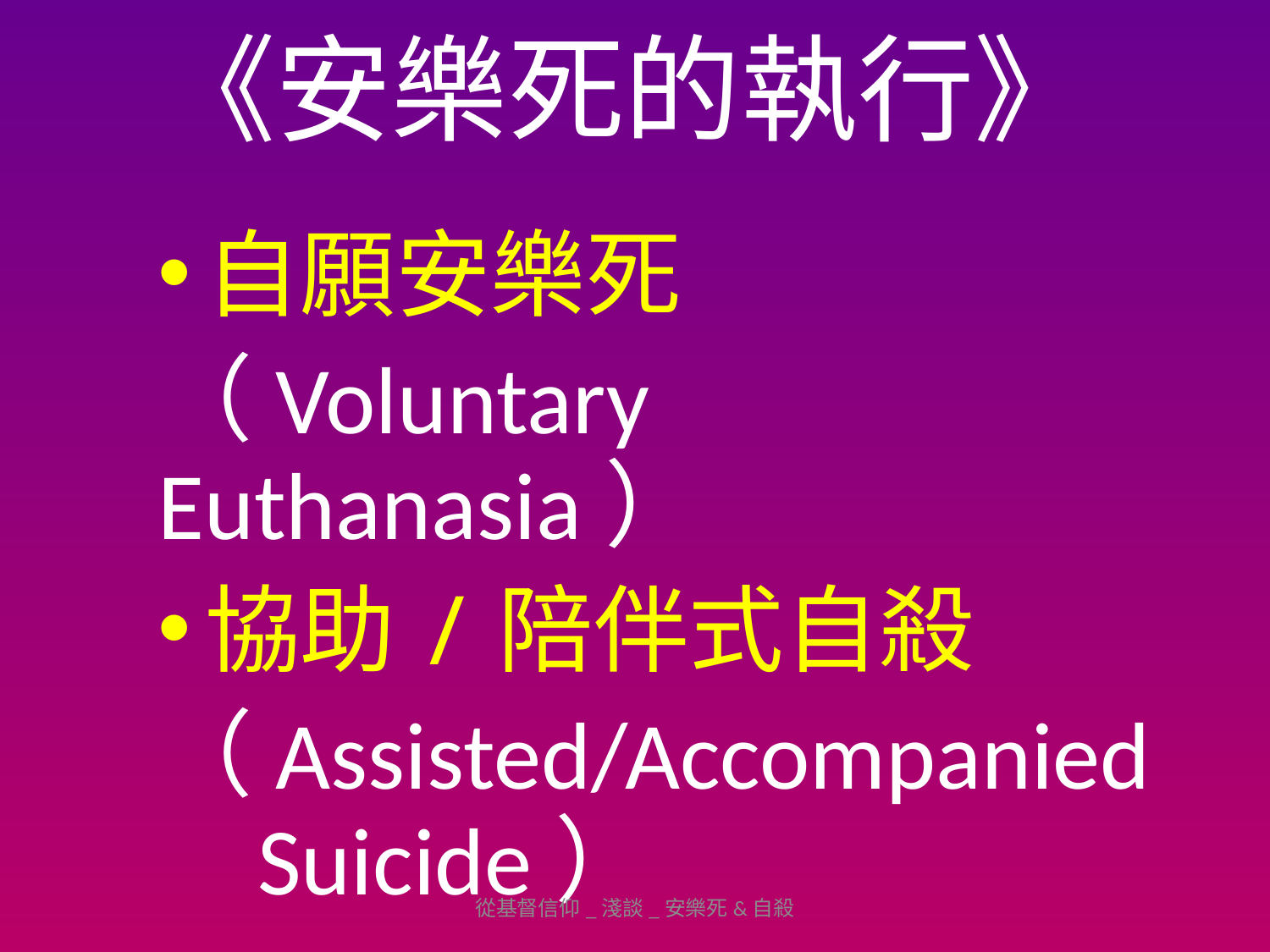

# 《安樂死的執行》
自願安樂死
（Voluntary Euthanasia）
協助/陪伴式自殺
（Assisted/Accompanied Suicide）
從基督信仰_淺談_安樂死&自殺